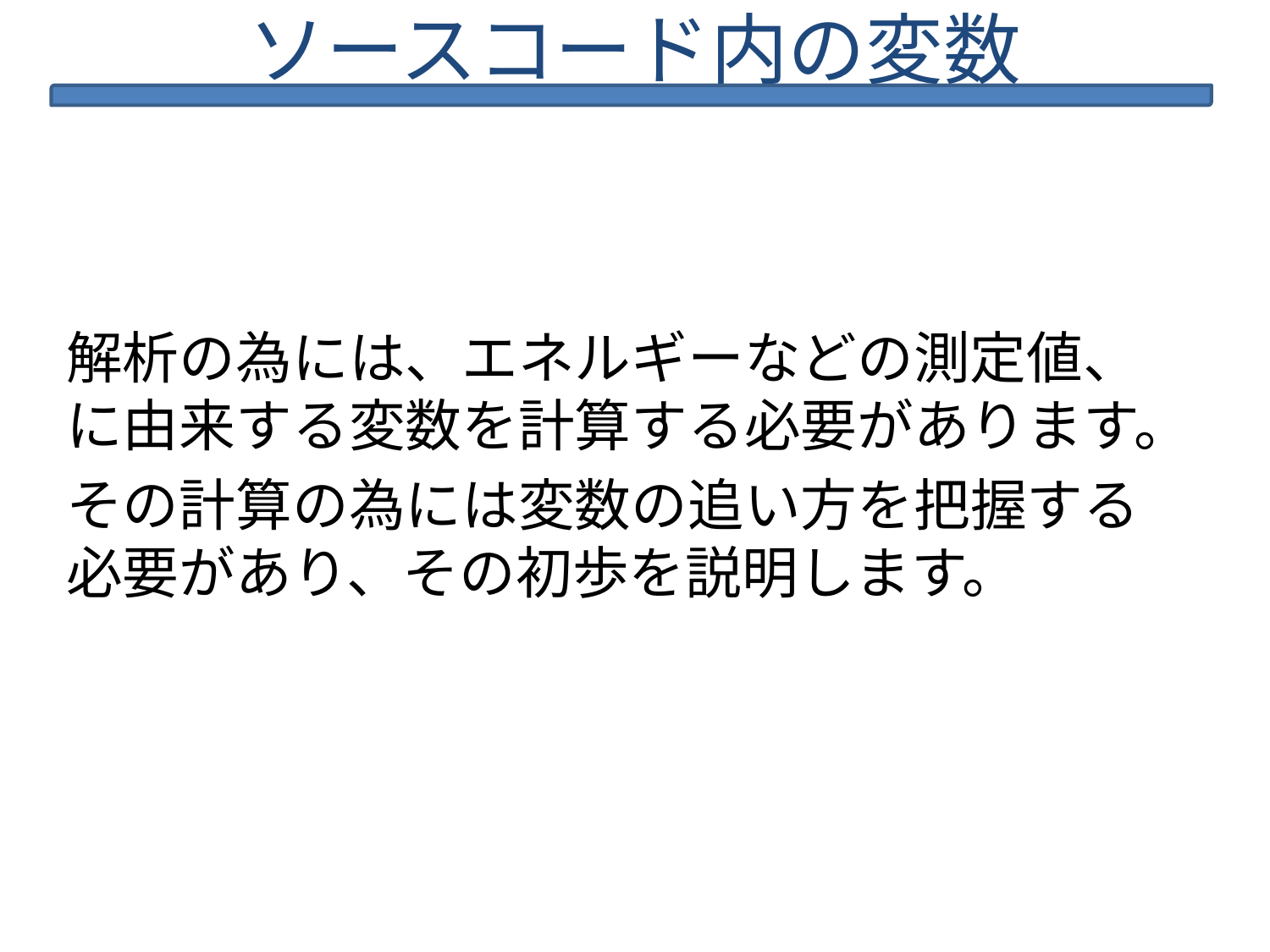

ソースコード内の変数

解析の為には、エネルギーなどの測定値、に由来する変数を計算する必要があります。
その計算の為には変数の追い方を把握する必要があり、その初歩を説明します。